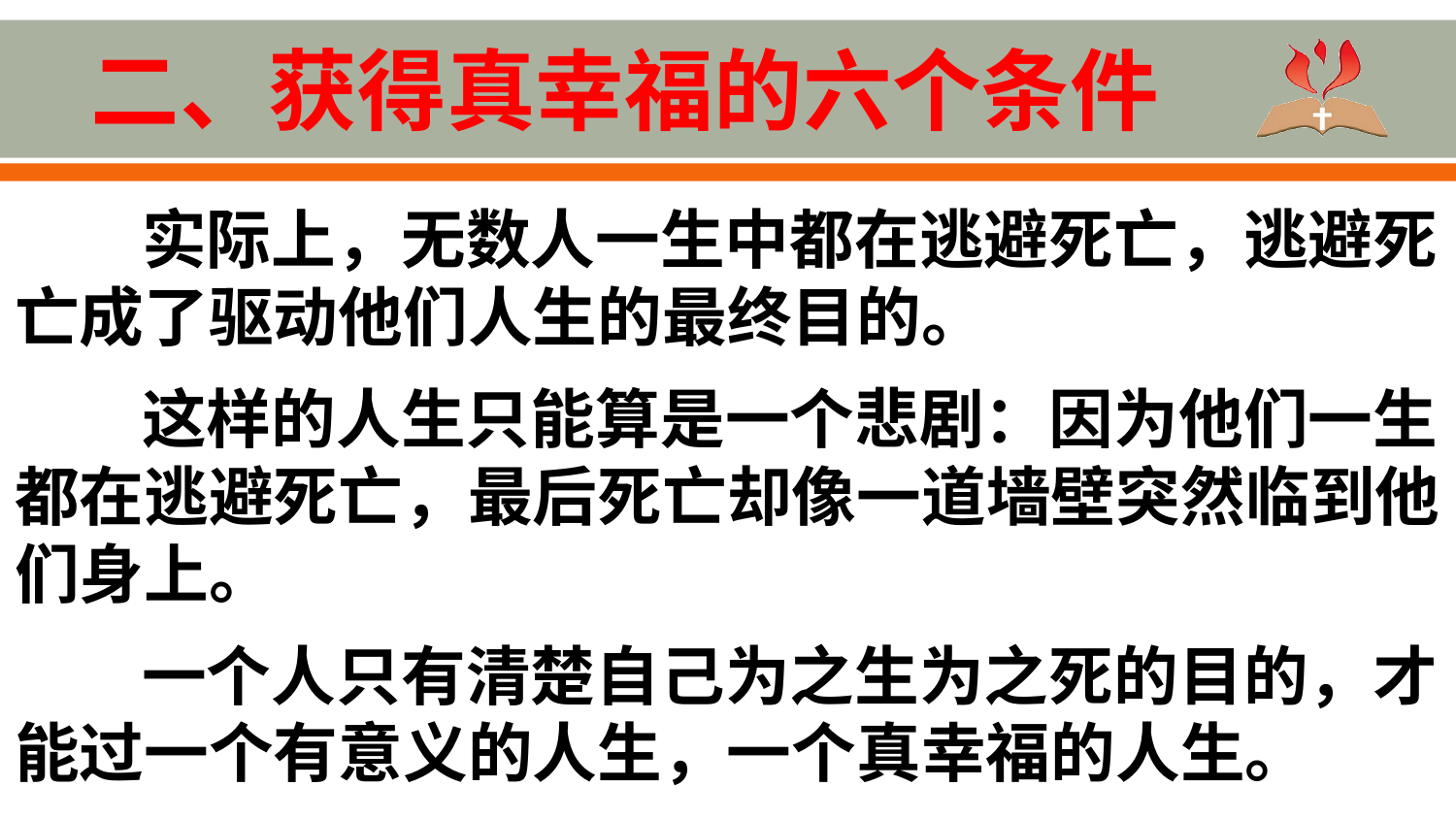

# 二、获得真幸福的六个条件
实际上，无数人一生中都在逃避死亡，逃避死亡成了驱动他们人生的最终目的。
这样的人生只能算是一个悲剧：因为他们一生都在逃避死亡，最后死亡却像一道墙壁突然临到他们身上。
一个人只有清楚自己为之生为之死的目的，才能过一个有意义的人生，一个真幸福的人生。